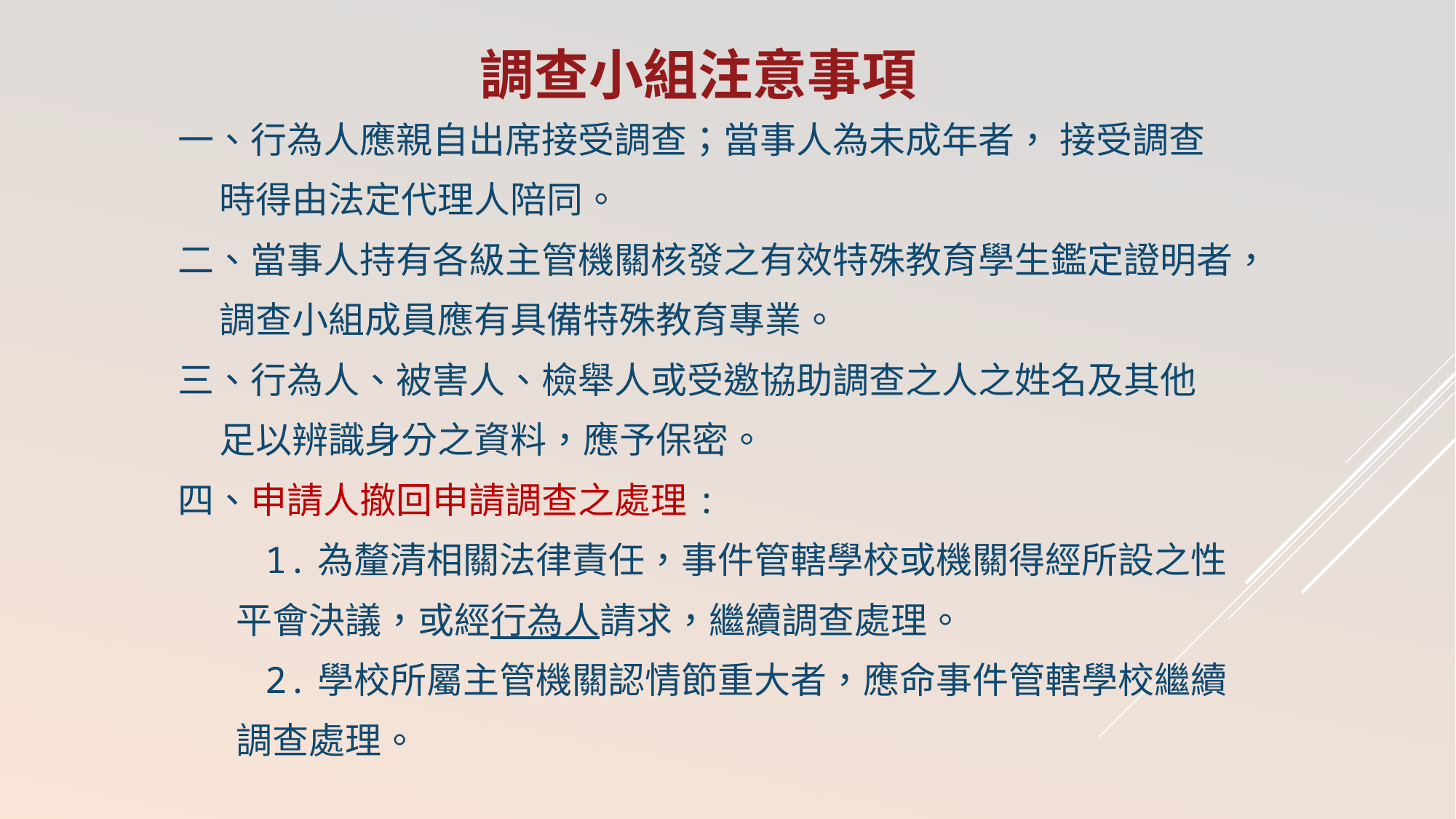

# 調查小組注意事項
一、行為人應親自出席接受調查；當事人為未成年者， 接受調查
    時得由法定代理人陪同。
二、當事人持有各級主管機關核發之有效特殊教育學生鑑定證明者，
    調查小組成員應有具備特殊教育專業。
三、行為人、被害人、檢舉人或受邀協助調查之人之姓名及其他
    足以辨識身分之資料，應予保密。
四、申請人撤回申請調查之處理:
    1.為釐清相關法律責任，事件管轄學校或機關得經所設之性
      平會決議，或經行為人請求，繼續調查處理。
    2.學校所屬主管機關認情節重大者，應命事件管轄學校繼續
      調查處理。